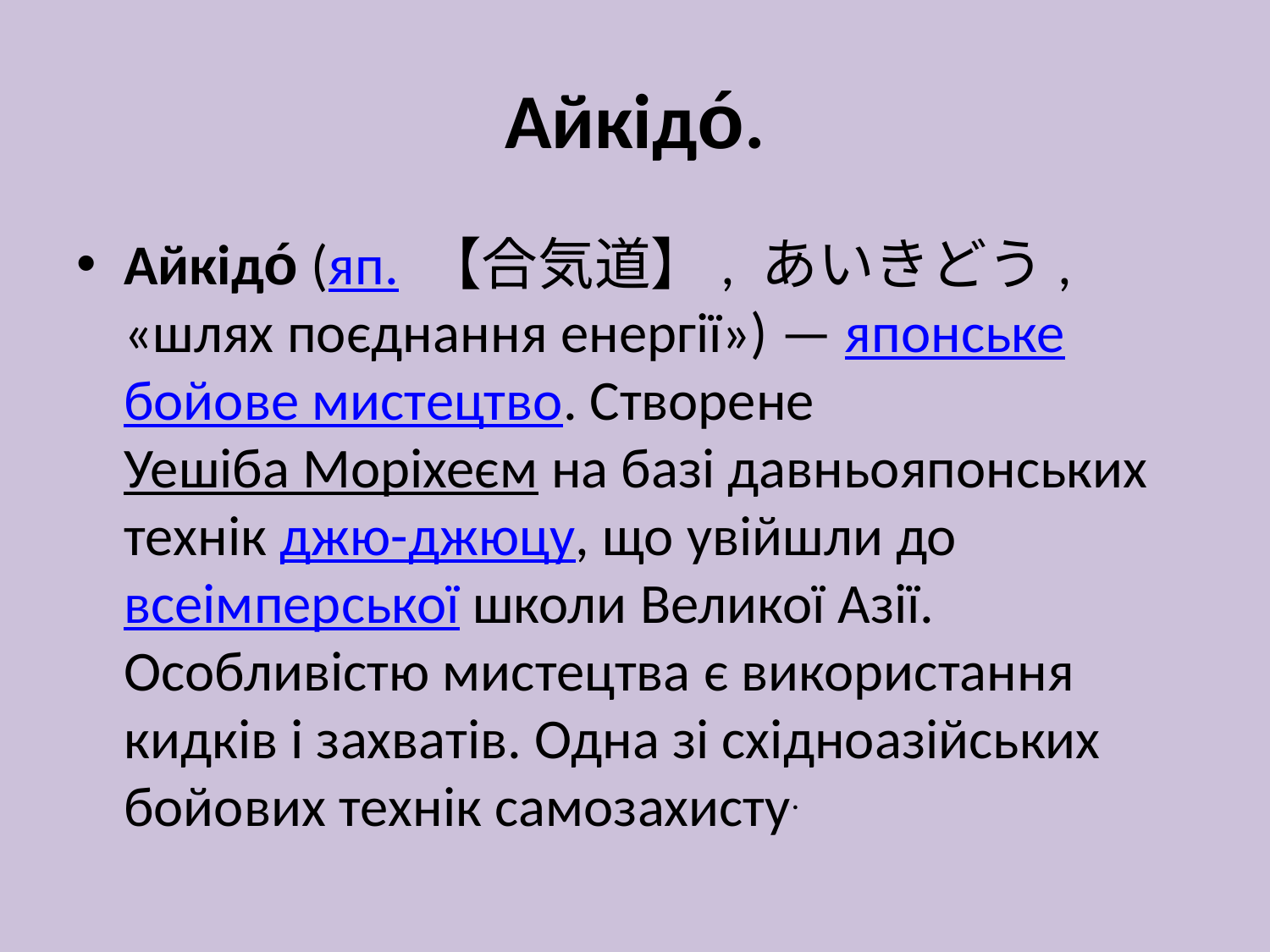

# Айкідо́.
Айкідо́ (яп. 【合気道】, あいきどう, «шлях поєднання енергії») — японське бойове мистецтво. Створене Уешіба Моріхеєм на базі давньояпонських технік джю-джюцу, що увійшли до всеімперської школи Великої Азії. Особливістю мистецтва є використання кидків і захватів. Одна зі східноазійських бойових технік самозахисту.